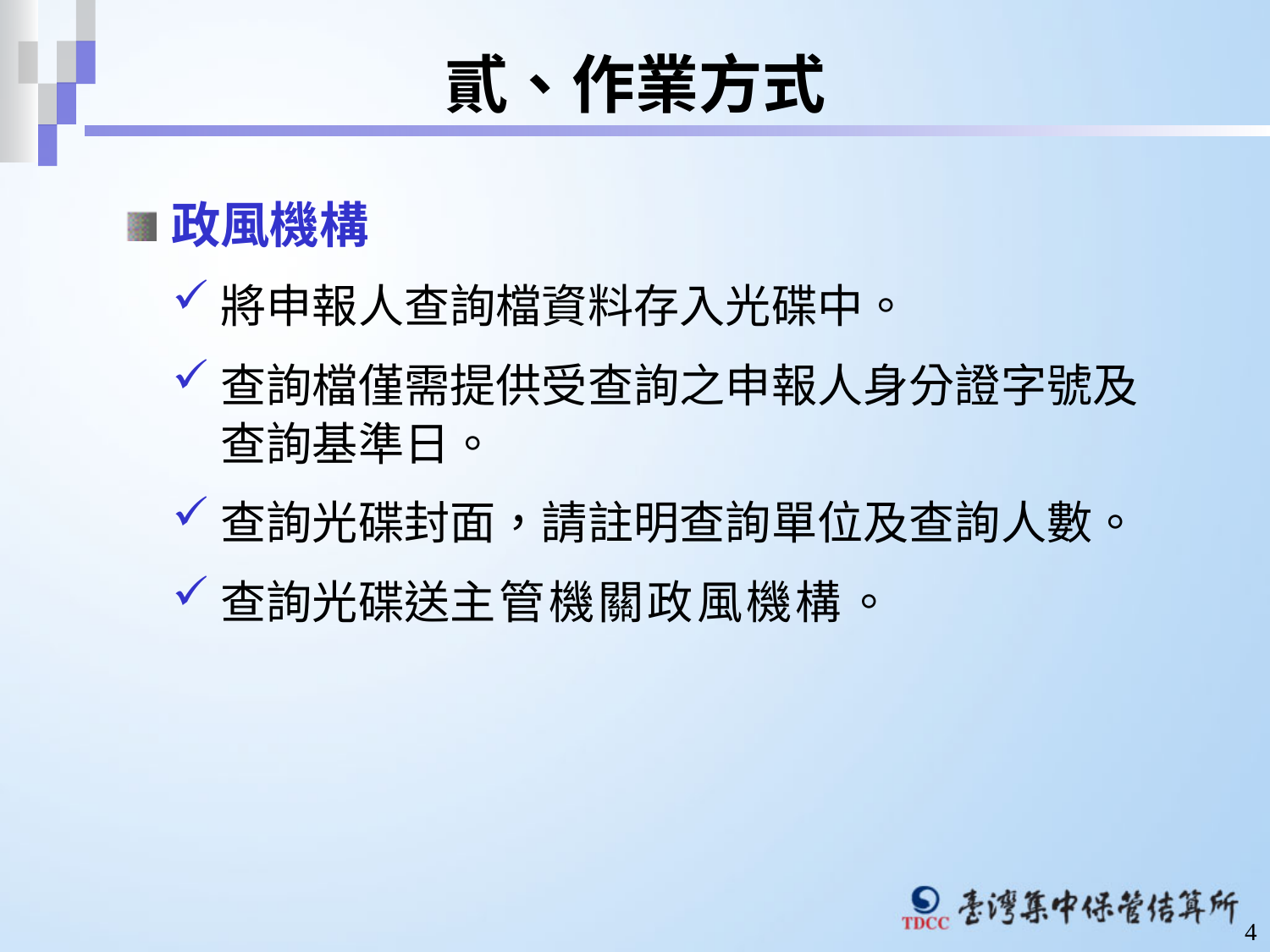

貳、作業方式
政風機構
將申報人查詢檔資料存入光碟中。
查詢檔僅需提供受查詢之申報人身分證字號及查詢基準日。
查詢光碟封面，請註明查詢單位及查詢人數。
查詢光碟送主管機關政風機構。

4